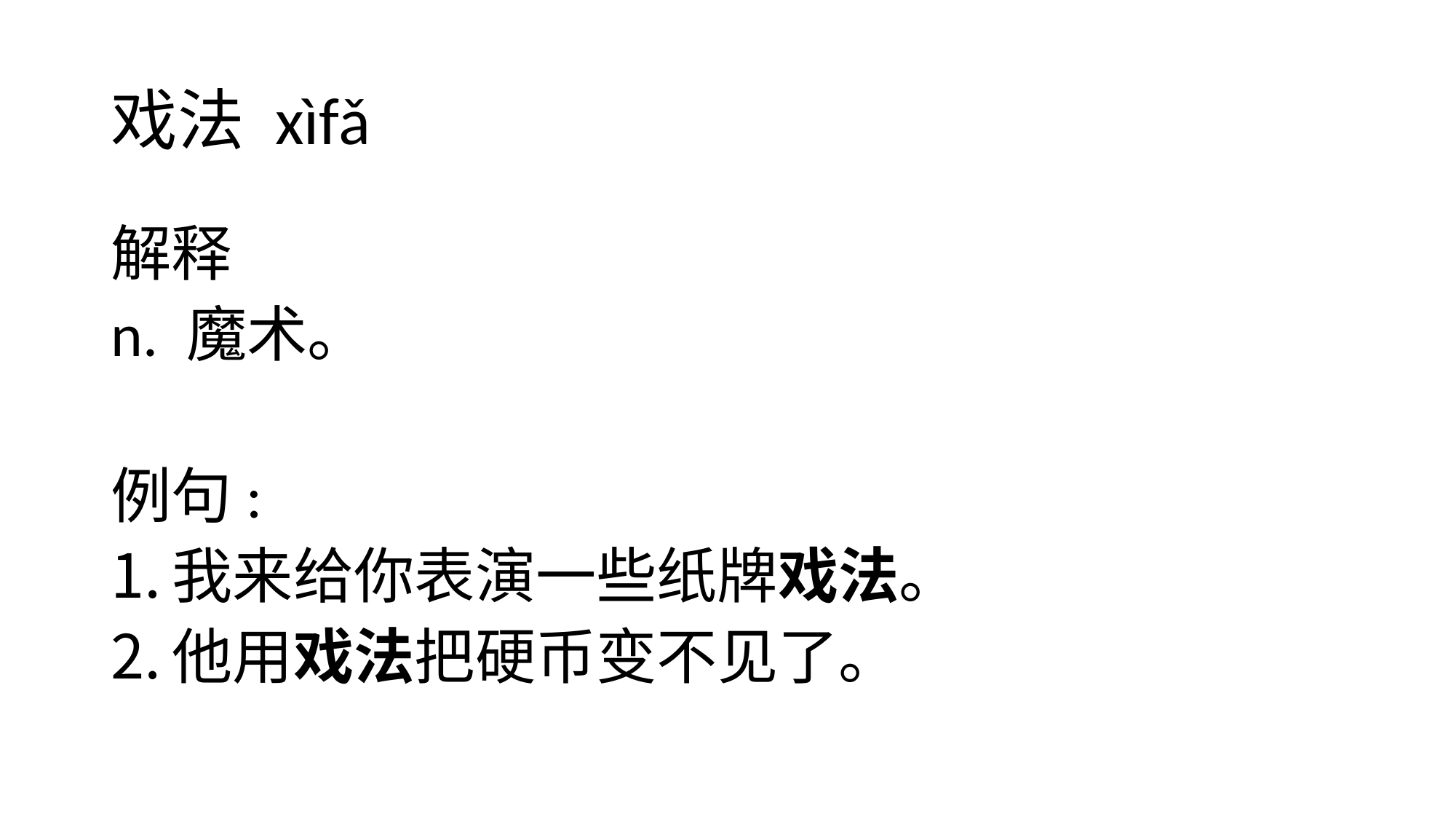

# 戏法 xìfǎ
解释
n. 魔术。

例句:
我来给你表演一些纸牌戏法。
他用戏法把硬币变不见了。